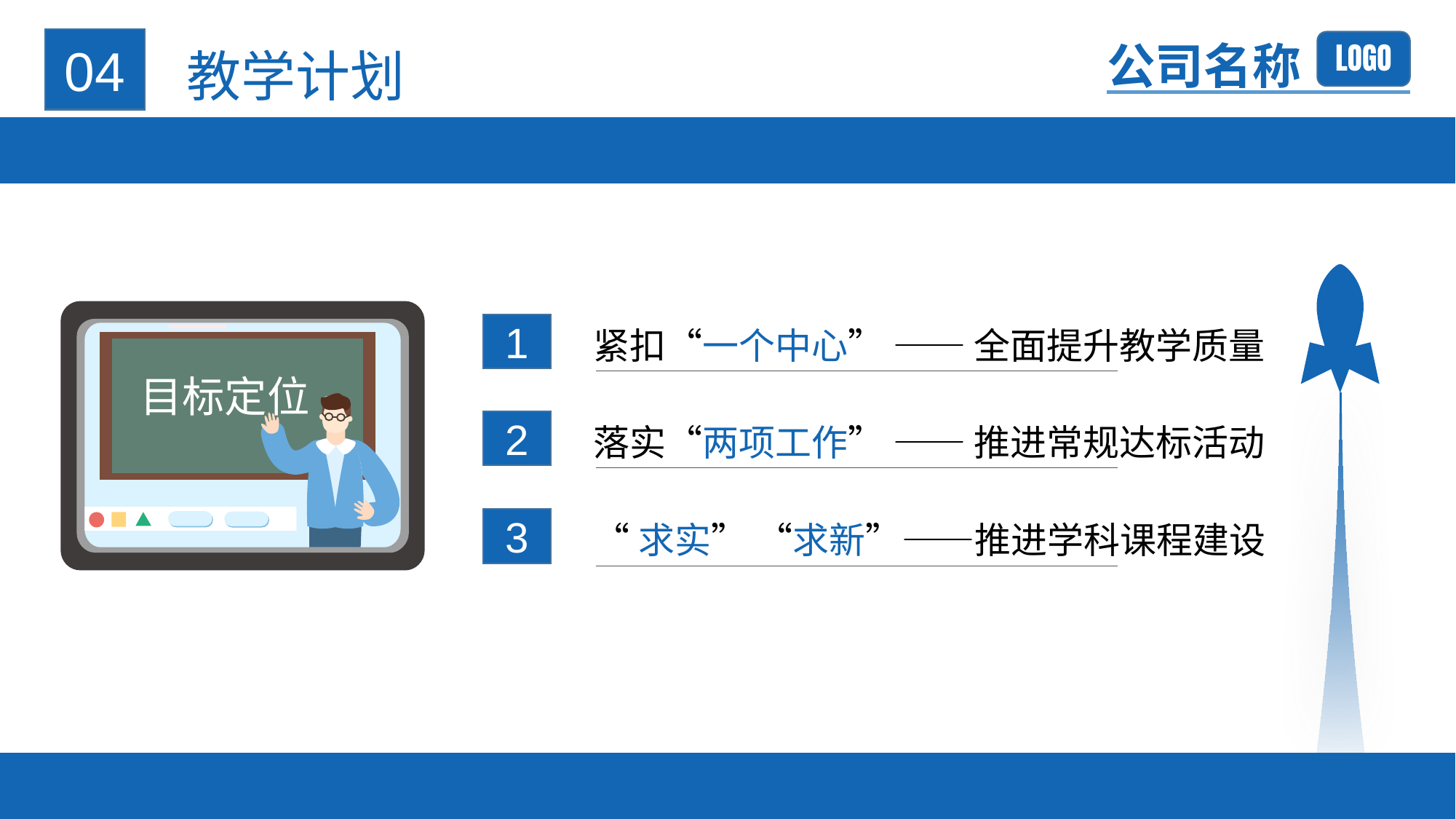

04
公司名称
LOGO
教学计划

04

目标定位
1
紧扣“一个中心” —— 全面提升教学质量
2
落实“两项工作” —— 推进常规达标活动
3
“求实” “求新”——推进学科课程建设